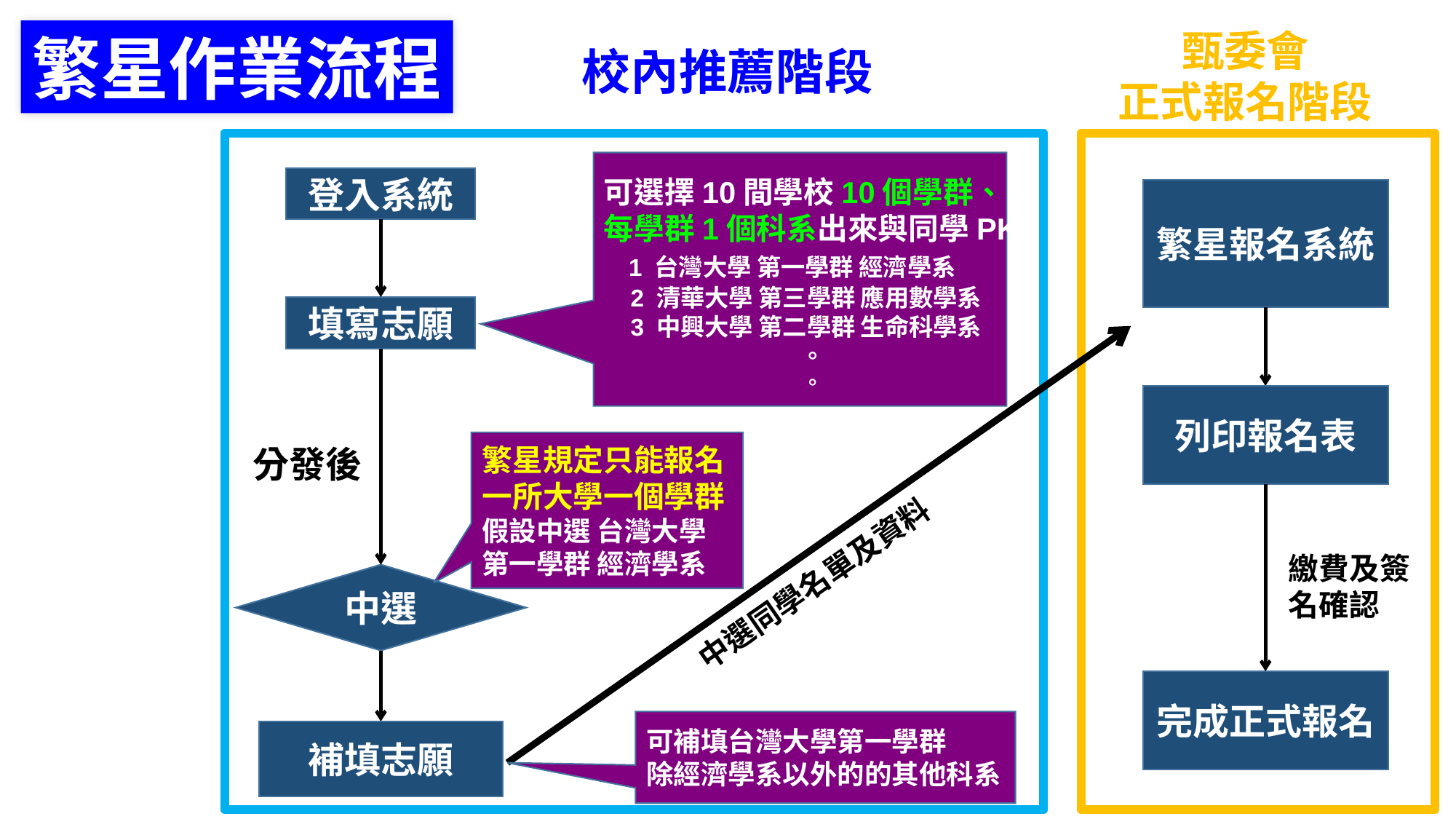

甄委會
正式報名階段
繁星作業流程
校內推薦階段

可選擇10間學校10個學群、
每學群1個科系出來與同學PK
   1 台灣大學 第一學群 經濟學系
    2 清華大學 第三學群 應用數學系
    3 中興大學 第二學群 生命科學系
。
。
登入系統
繁星報名系統
填寫志願
中選同學名單及資料
列印報名表
繁星規定只能報名
一所大學一個學群
假設中選 台灣大學
第一學群 經濟學系
分發後
繳費及簽名確認
中選
完成正式報名
可補填台灣大學第一學群
除經濟學系以外的的其他科系
補填志願